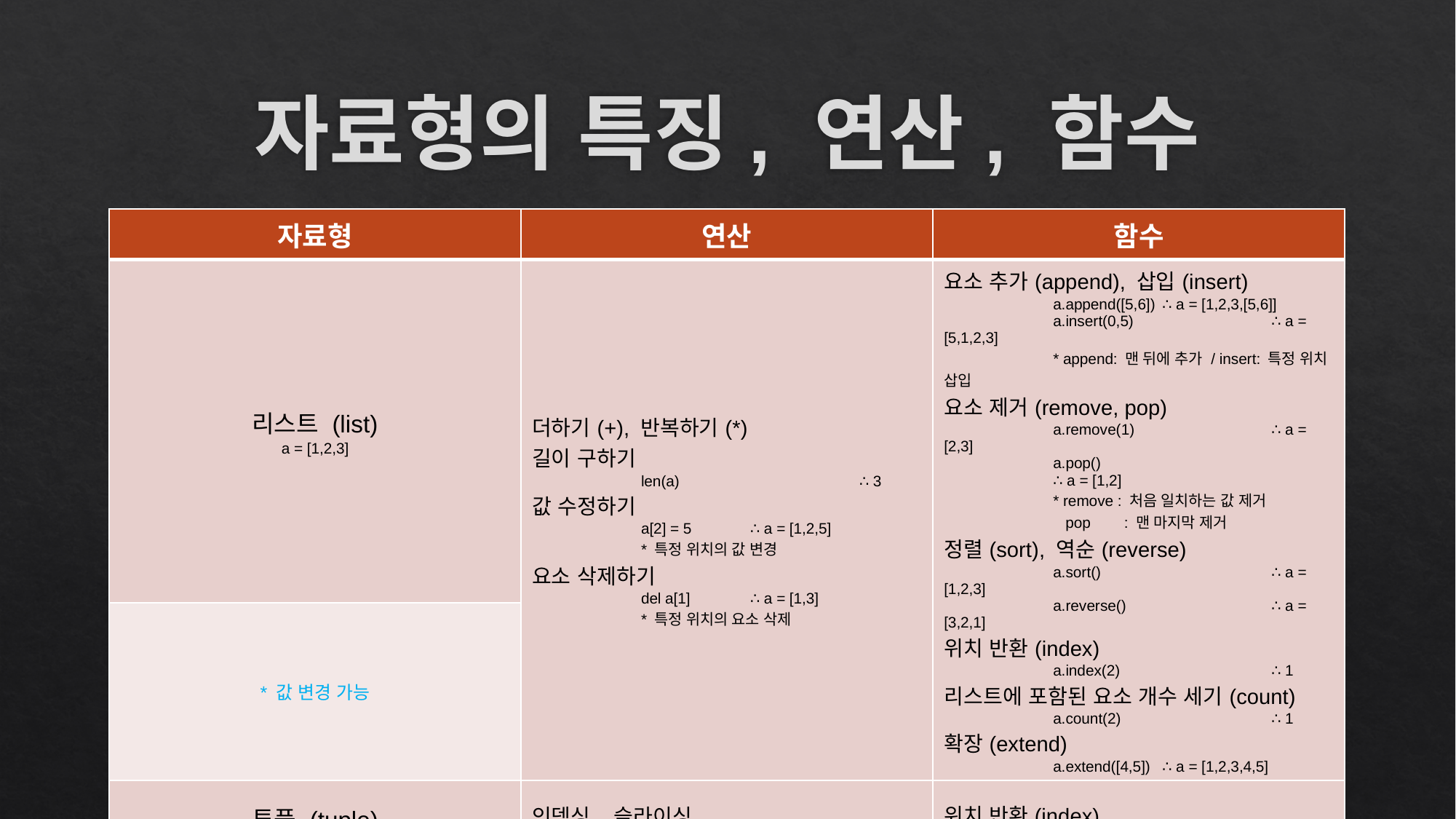

# 자료형의 특징, 연산, 함수
| 자료형 | 연산 | 함수 |
| --- | --- | --- |
| 리스트 (list) a = [1,2,3] | 더하기(+), 반복하기(\*) 길이 구하기 len(a) ∴ 3 값 수정하기 a[2] = 5 ∴ a = [1,2,5] \* 특정 위치의 값 변경 요소 삭제하기 del a[1] ∴ a = [1,3] \* 특정 위치의 요소 삭제 | 요소 추가(append), 삽입(insert) a.append([5,6]) ∴ a = [1,2,3,[5,6]] a.insert(0,5) ∴ a = [5,1,2,3] \* append: 맨 뒤에 추가 / insert: 특정 위치 삽입 요소 제거(remove, pop) a.remove(1) ∴ a = [2,3] a.pop() ∴ a = [1,2] \* remove : 처음 일치하는 값 제거 pop : 맨 마지막 제거 정렬(sort), 역순(reverse) a.sort() ∴ a = [1,2,3] a.reverse() ∴ a = [3,2,1] 위치 반환(index) a.index(2) ∴ 1 리스트에 포함된 요소 개수 세기(count) a.count(2) ∴ 1 확장(extend) a.extend([4,5]) ∴ a = [1,2,3,4,5] |
| \* 값 변경 가능 |  |  |
| 튜플 (tuple) b = (1,2,3) | 인덱싱, 슬라이싱 더하기(+), 반복하기(\*) 길이 구하기 | 위치 반환(index) b.index(2) ∴ 1 튜플에 포함된 요소 개수 세기(count) b.count(2) ∴ 1 |
| \* 값 변경 불가능 |  |  |